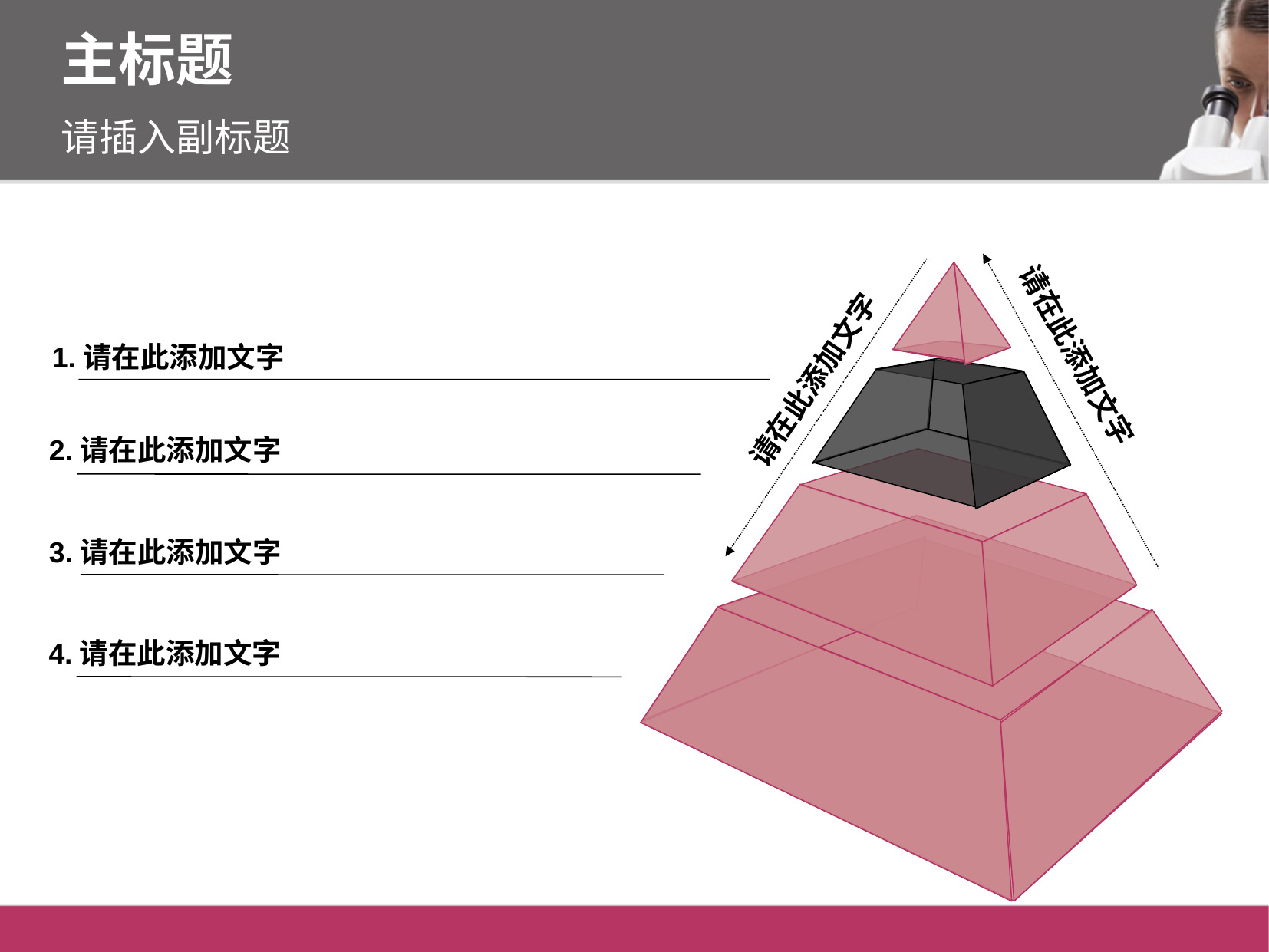

主标题
请插入副标题

请在此添加文字

请在此添加文字

1.请在此添加文字

2.请在此添加文字

3.请在此添加文字

4.请在此添加文字